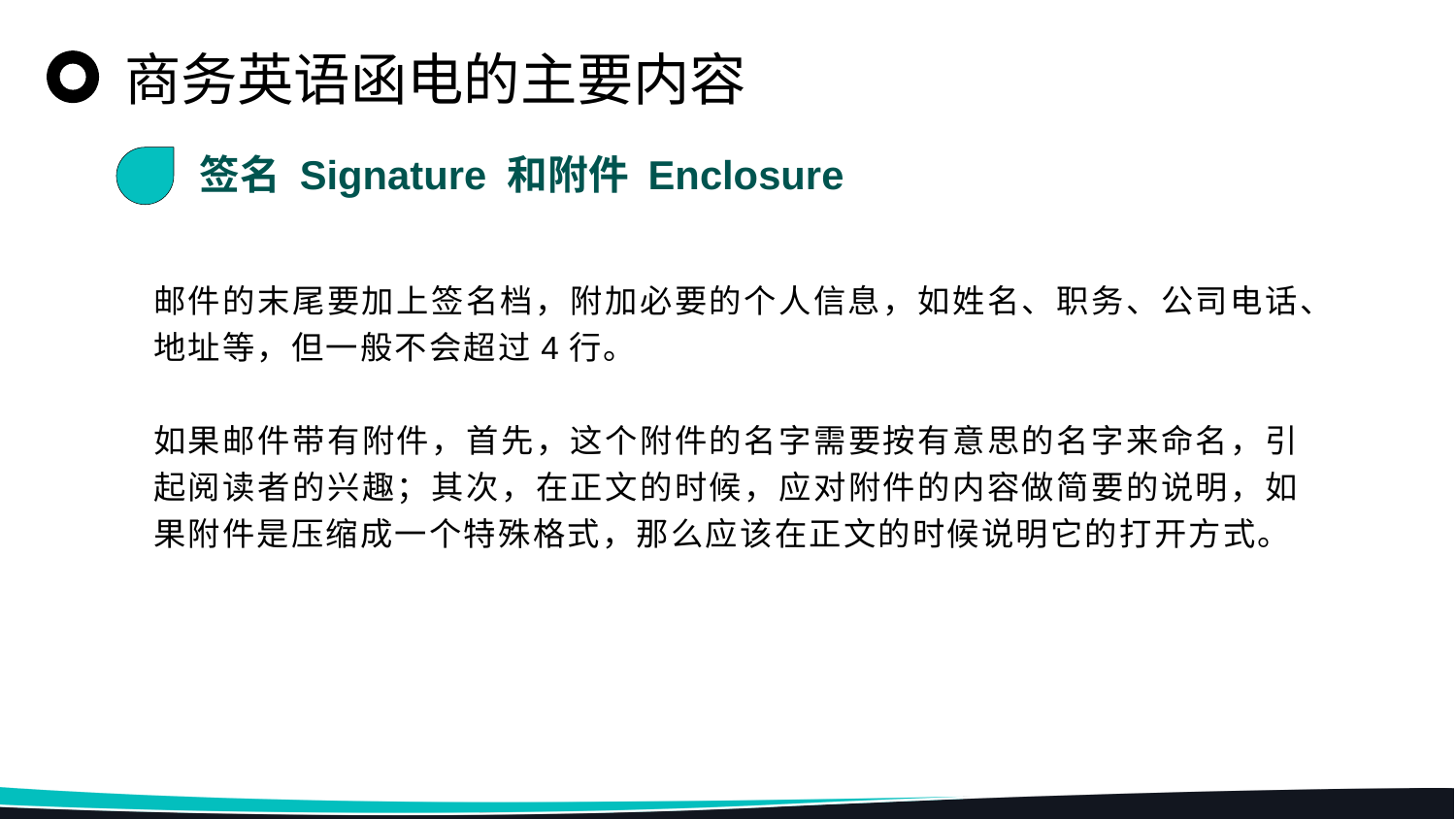

商务英语函电的主要内容
签名 Signature 和附件 Enclosure

邮件的末尾要加上签名档，附加必要的个人信息，如姓名、职务、公司电话、地址等，但一般不会超过4行。

如果邮件带有附件，首先，这个附件的名字需要按有意思的名字来命名，引起阅读者的兴趣；其次，在正文的时候，应对附件的内容做简要的说明，如果附件是压缩成一个特殊格式，那么应该在正文的时候说明它的打开方式。